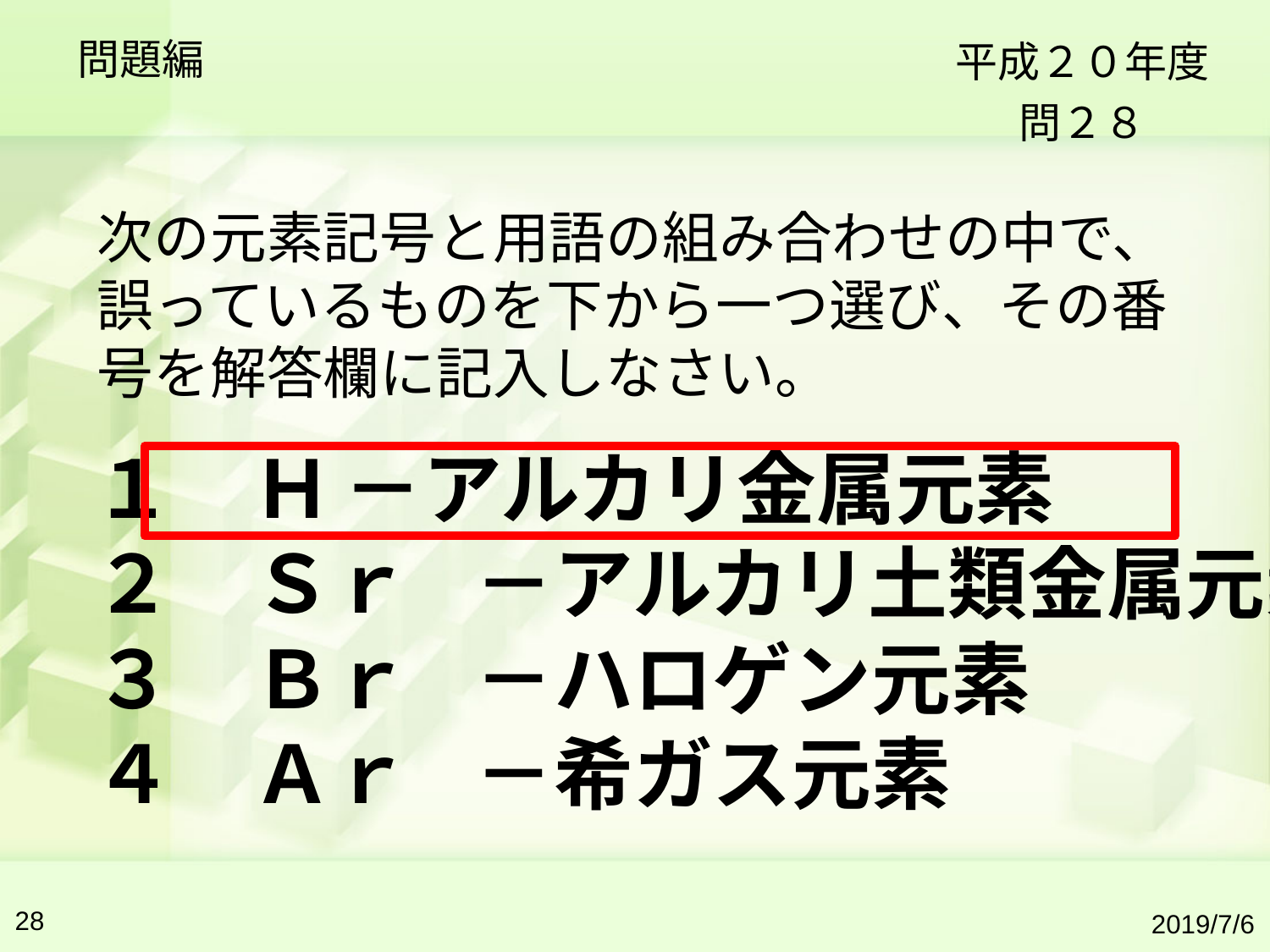

問題編
平成２０年度
問２８
次の元素記号と用語の組み合わせの中で、誤っているものを下から一つ選び、その番号を解答欄に記入しなさい。
１　Ｈ	－アルカリ金属元素
２　Ｓｒ	－アルカリ土類金属元素
３　Ｂｒ	－ハロゲン元素
４　Ａｒ	－希ガス元素

28
2019/7/6